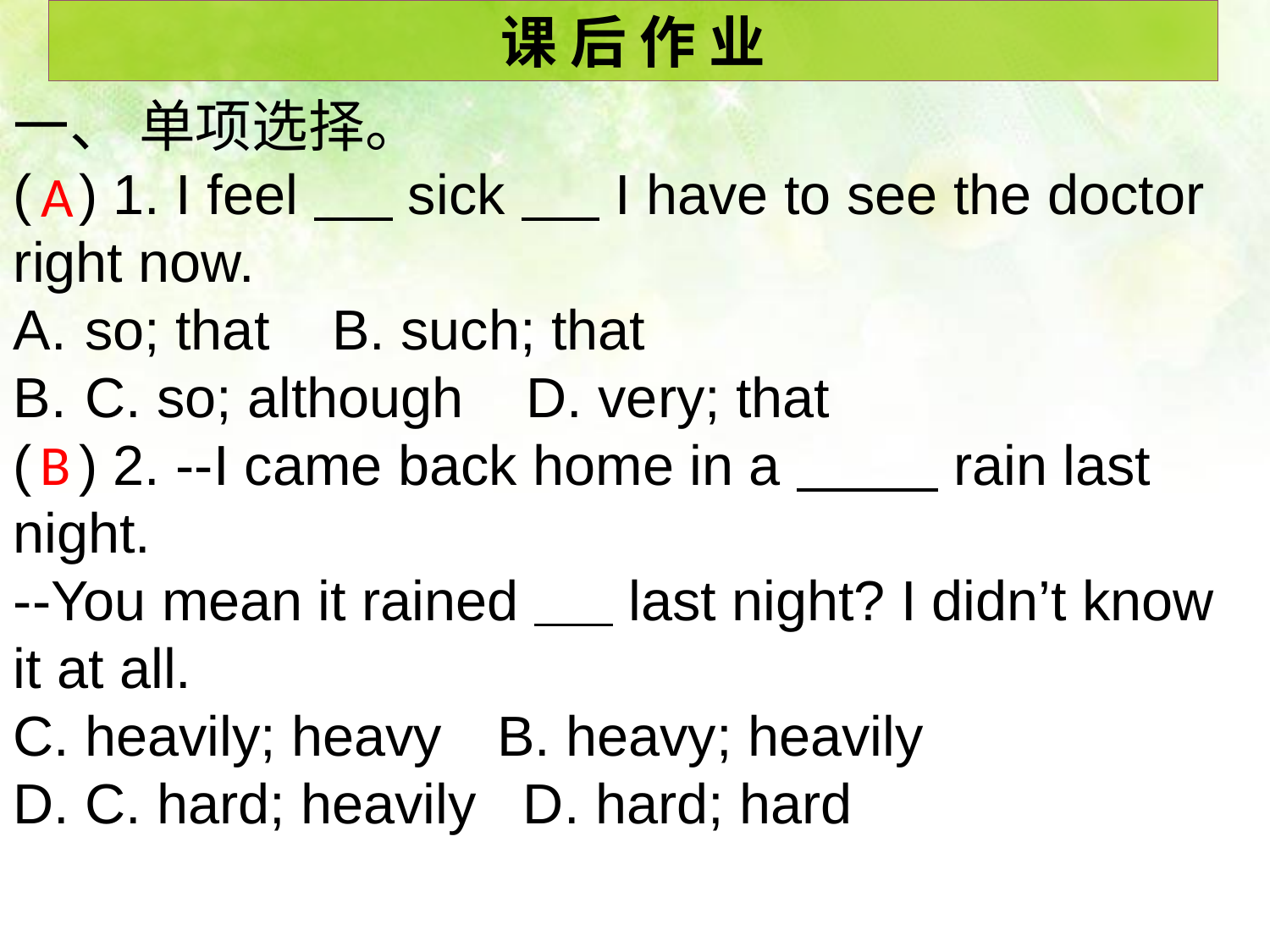

课 后 作 业
一、 单项选择。
(   ) 1. I feel       sick       I have to see the doctor right now.
so; that    B. such; that
C. so; although    D. very; that
(   ) 2. --I came back home in a           rain last night.
--You mean it rained       last night? I didn’t know it at all.
heavily; heavy	  B. heavy; heavily
C. hard; heavily   D. hard; hard
A
B